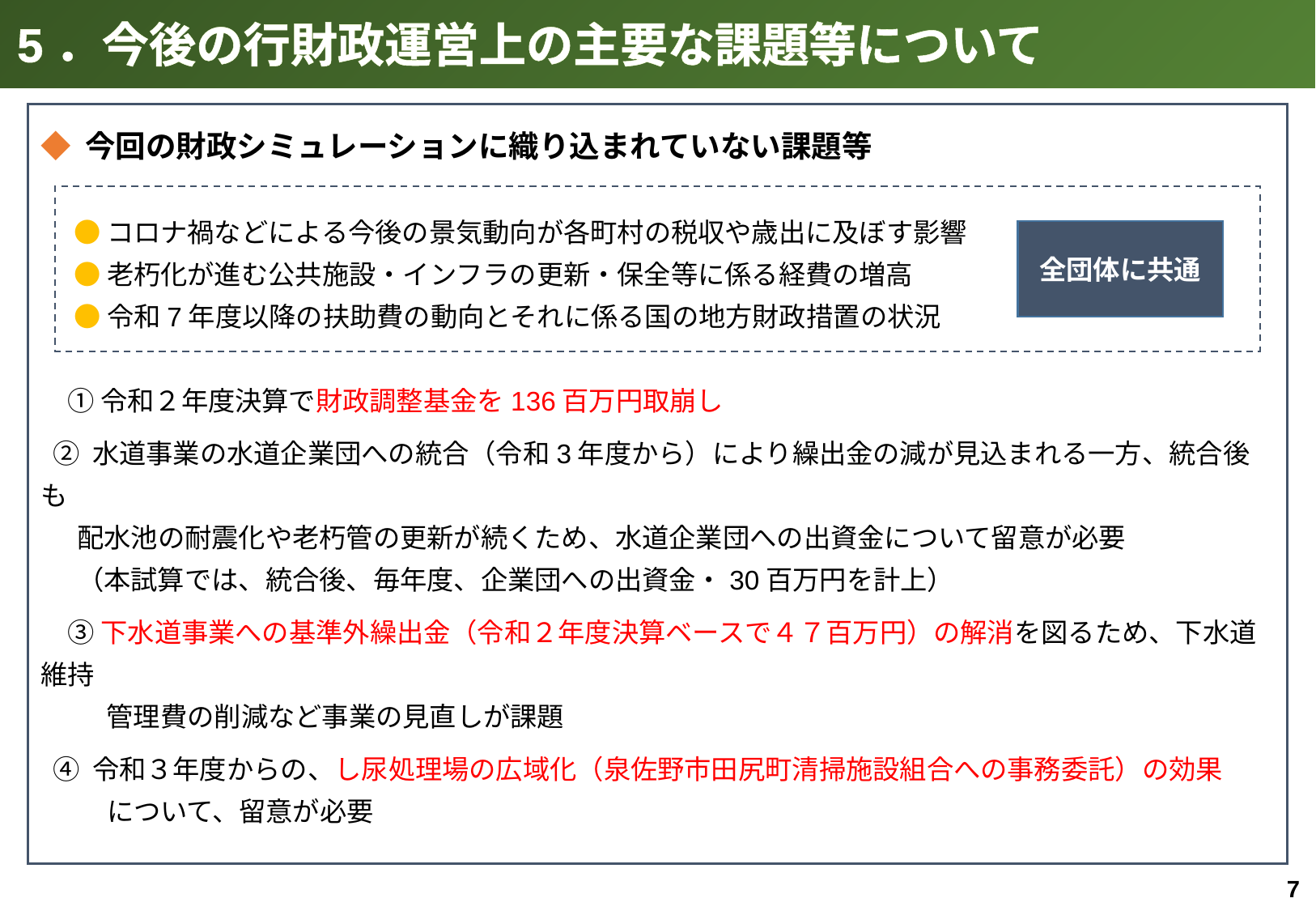

5．今後の行財政運営上の主要な課題等について

◆ 今回の財政シミュレーションに織り込まれていない課題等
　 ● コロナ禍などによる今後の景気動向が各町村の税収や歳出に及ぼす影響
 　● 老朽化が進む公共施設・インフラの更新・保全等に係る経費の増高
 　● 令和7年度以降の扶助費の動向とそれに係る国の地方財政措置の状況
　① 令和２年度決算で財政調整基金を136百万円取崩し
  ② 水道事業の水道企業団への統合（令和3年度から）により繰出金の減が見込まれる一方、統合後も
      配水池の耐震化や老朽管の更新が続くため、水道企業団への出資金について留意が必要
      （本試算では、統合後、毎年度、企業団への出資金・30百万円を計上）
　③ 下水道事業への基準外繰出金（令和２年度決算ベースで４７百万円）の解消を図るため、下水道維持
　　  管理費の削減など事業の見直しが課題
  ④ 令和３年度からの、し尿処理場の広域化（泉佐野市田尻町清掃施設組合への事務委託）の効果
　　  について、留意が必要

全団体に共通
7